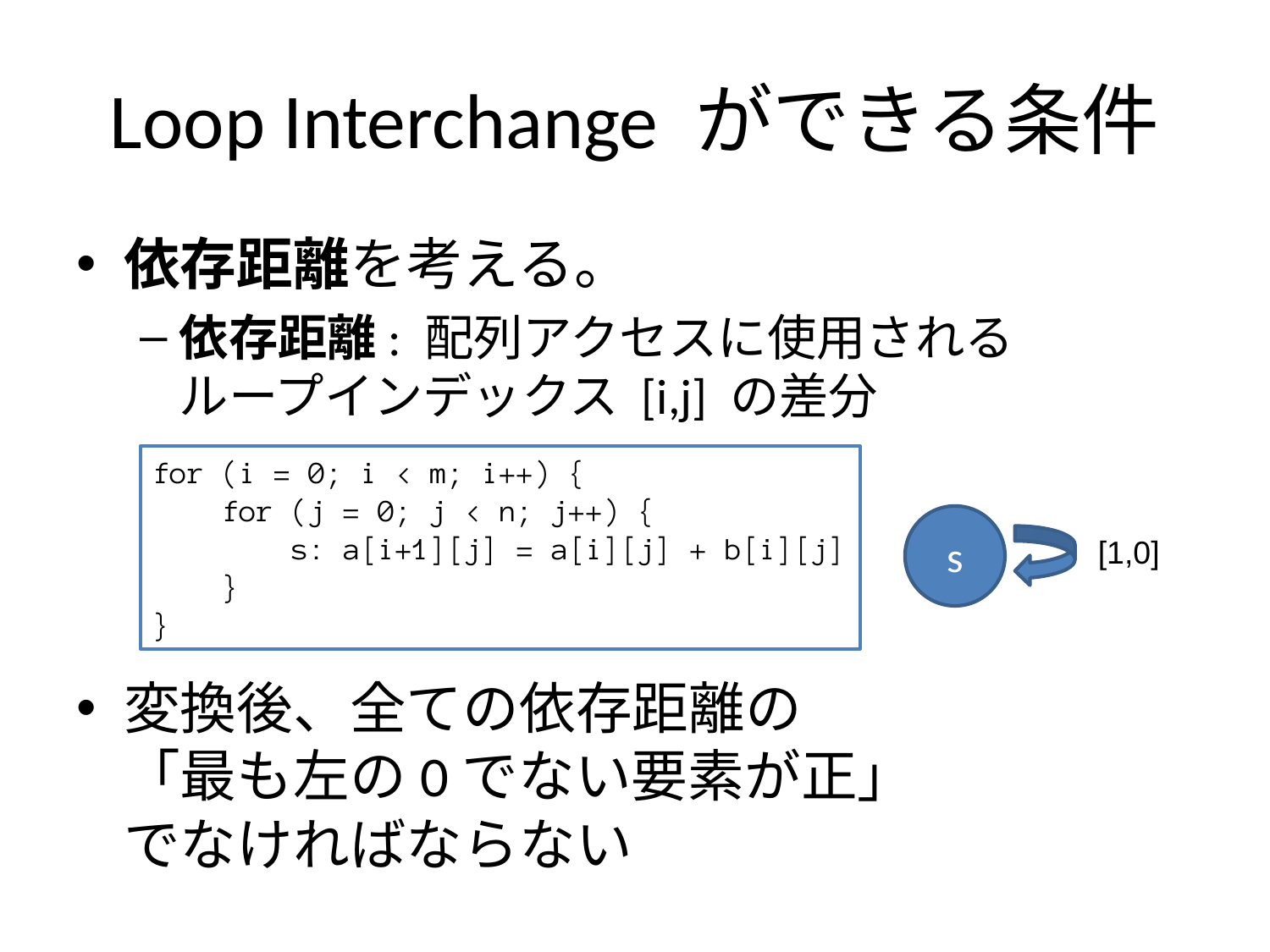

# Loop Interchange ができる条件
依存距離を考える。
依存距離: 配列アクセスに使用される
ループインデックス [i,j] の差分

変換後、全ての依存距離の
「最も左の0でない要素が正」
でなければならない
for (i = 0; i < m; i++) {
    for (j = 0; j < n; j++) {
        s: a[i+1][j] = a[i][j] + b[i][j]
    }
}
s

[1,0]